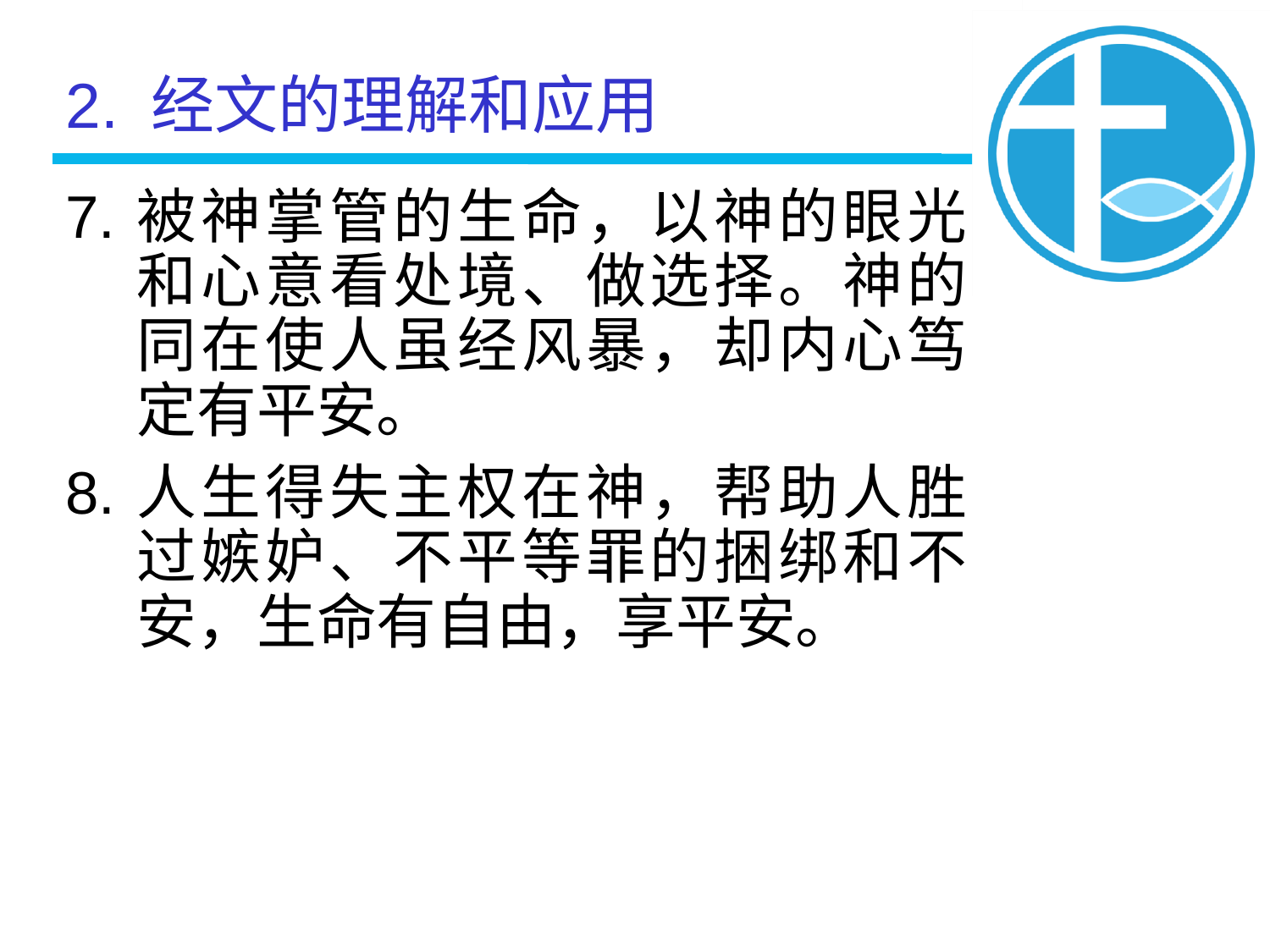

2. 经文的理解和应用
被神掌管的生命，以神的眼光和心意看处境、做选择。神的同在使人虽经风暴，却内心笃定有平安。
人生得失主权在神，帮助人胜过嫉妒、不平等罪的捆绑和不安，生命有自由，享平安。